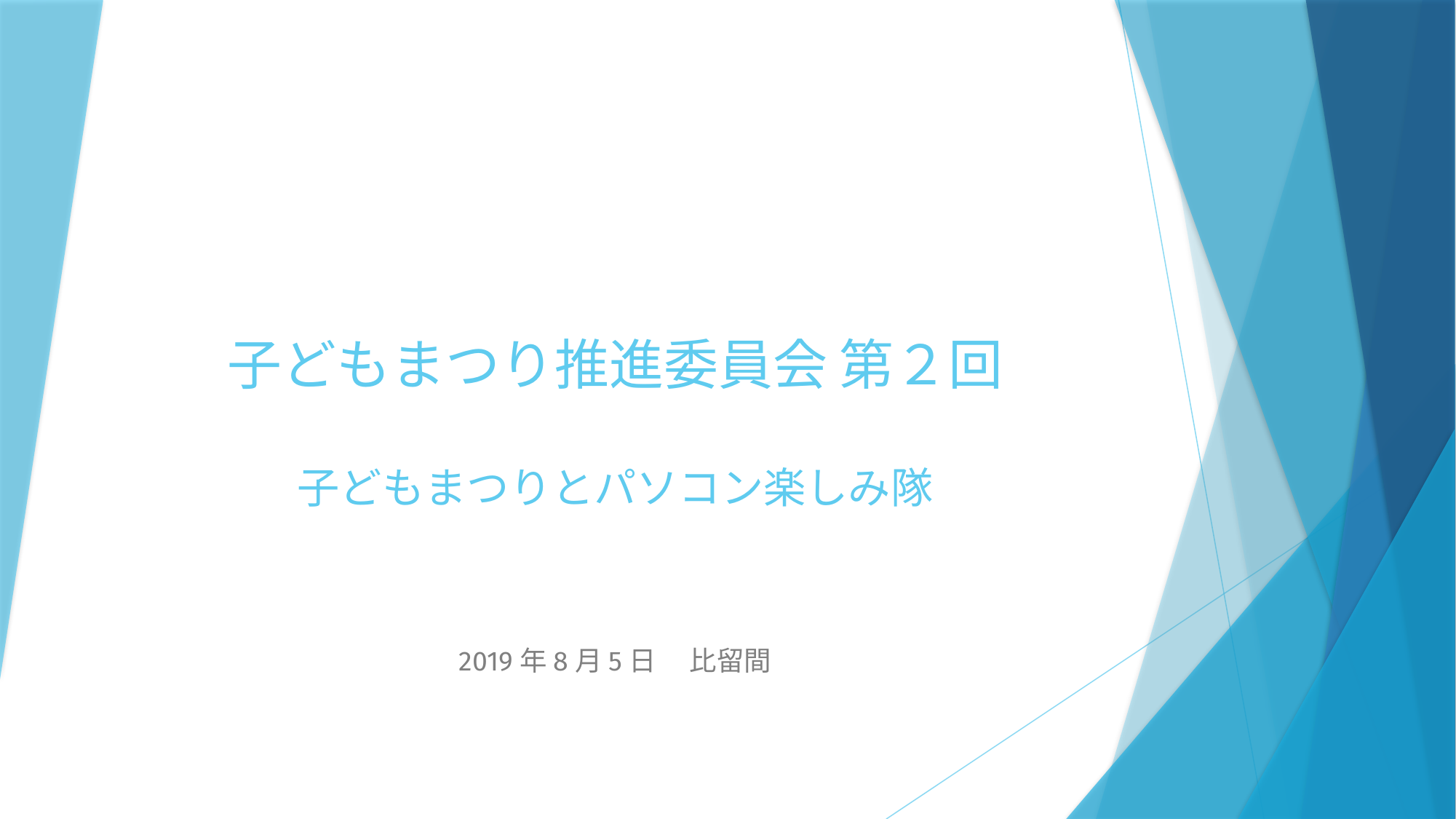

# 子どもまつり推進委員会 第２回 子どもまつりとパソコン楽しみ隊

2019年8月5日　 比留間